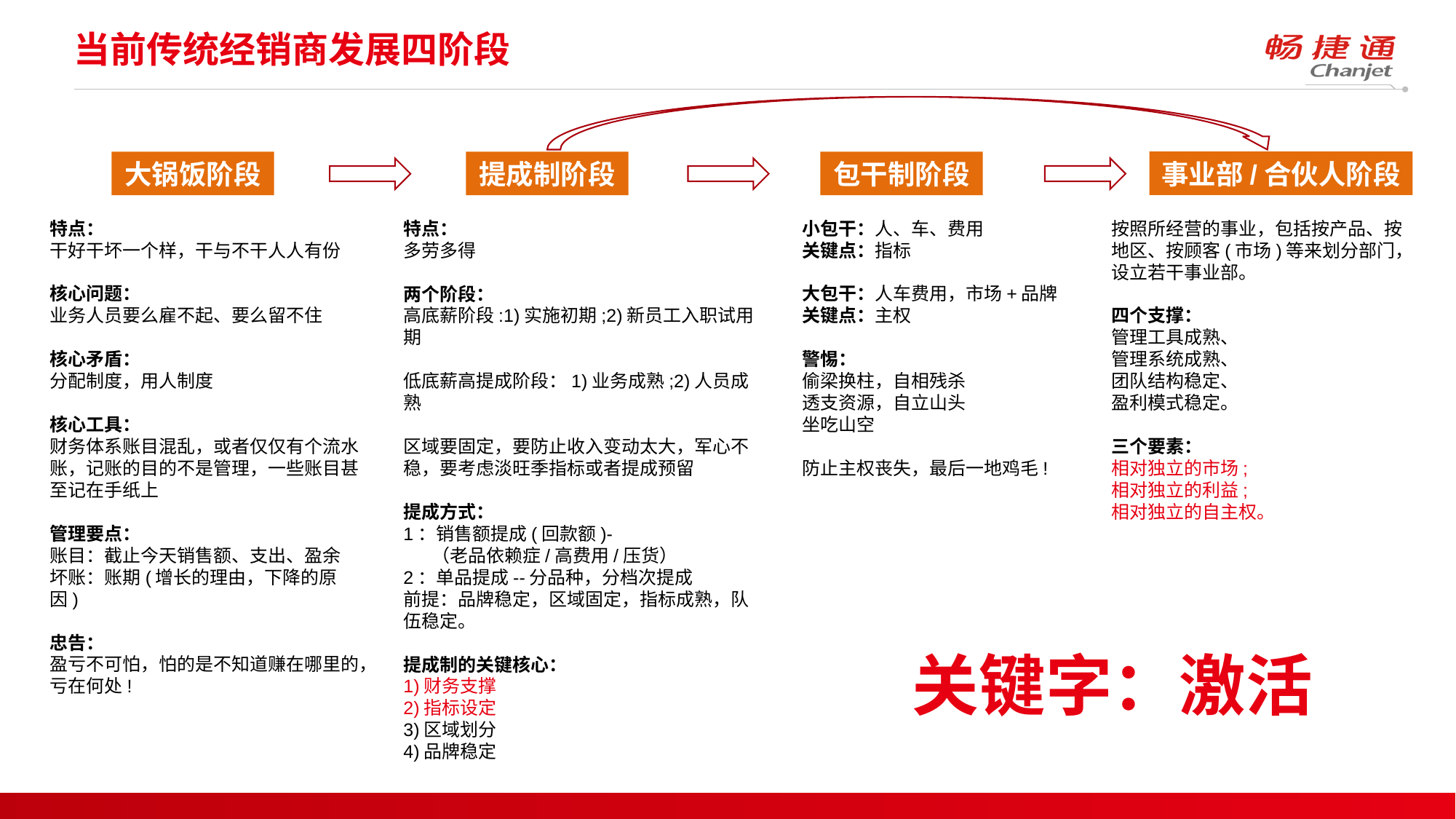

# 当前传统经销商发展四阶段

事业部/合伙人阶段
大锅饭阶段
提成制阶段
包干制阶段

特点：
干好干坏一个样，干与不干人人有份

核心问题：
业务人员要么雇不起、要么留不住

核心矛盾：
分配制度，用人制度

核心工具：
财务体系账目混乱，或者仅仅有个流水账，记账的目的不是管理，一些账目甚至记在手纸上

管理要点：
账目：截止今天销售额、支出、盈余
坏账：账期(增长的理由，下降的原因)

忠告：
盈亏不可怕，怕的是不知道赚在哪里的，亏在何处!

特点：
多劳多得

两个阶段：
高底薪阶段:1)实施初期;2)新员工入职试用期
低底薪高提成阶段：1)业务成熟;2)人员成熟
区域要固定，要防止收入变动太大，军心不稳，要考虑淡旺季指标或者提成预留

提成方式：
1：销售额提成(回款额)-
      （老品依赖症/高费用/压货）
2：单品提成--分品种，分档次提成
前提：品牌稳定，区域固定，指标成熟，队伍稳定。
提成制的关键核心：
1)财务支撑
2)指标设定
3)区域划分
4)品牌稳定
小包干：人、车、费用
关键点：指标
大包干：人车费用，市场+品牌
关键点：主权
警惕：
偷梁换柱，自相残杀
透支资源，自立山头
坐吃山空

防止主权丧失，最后一地鸡毛!

按照所经营的事业，包括按产品、按地区、按顾客(市场)等来划分部门，设立若干事业部。

四个支撑：
管理工具成熟、
管理系统成熟、
团队结构稳定、
盈利模式稳定。
三个要素：
相对独立的市场;
相对独立的利益;
相对独立的自主权。

关键字：激活